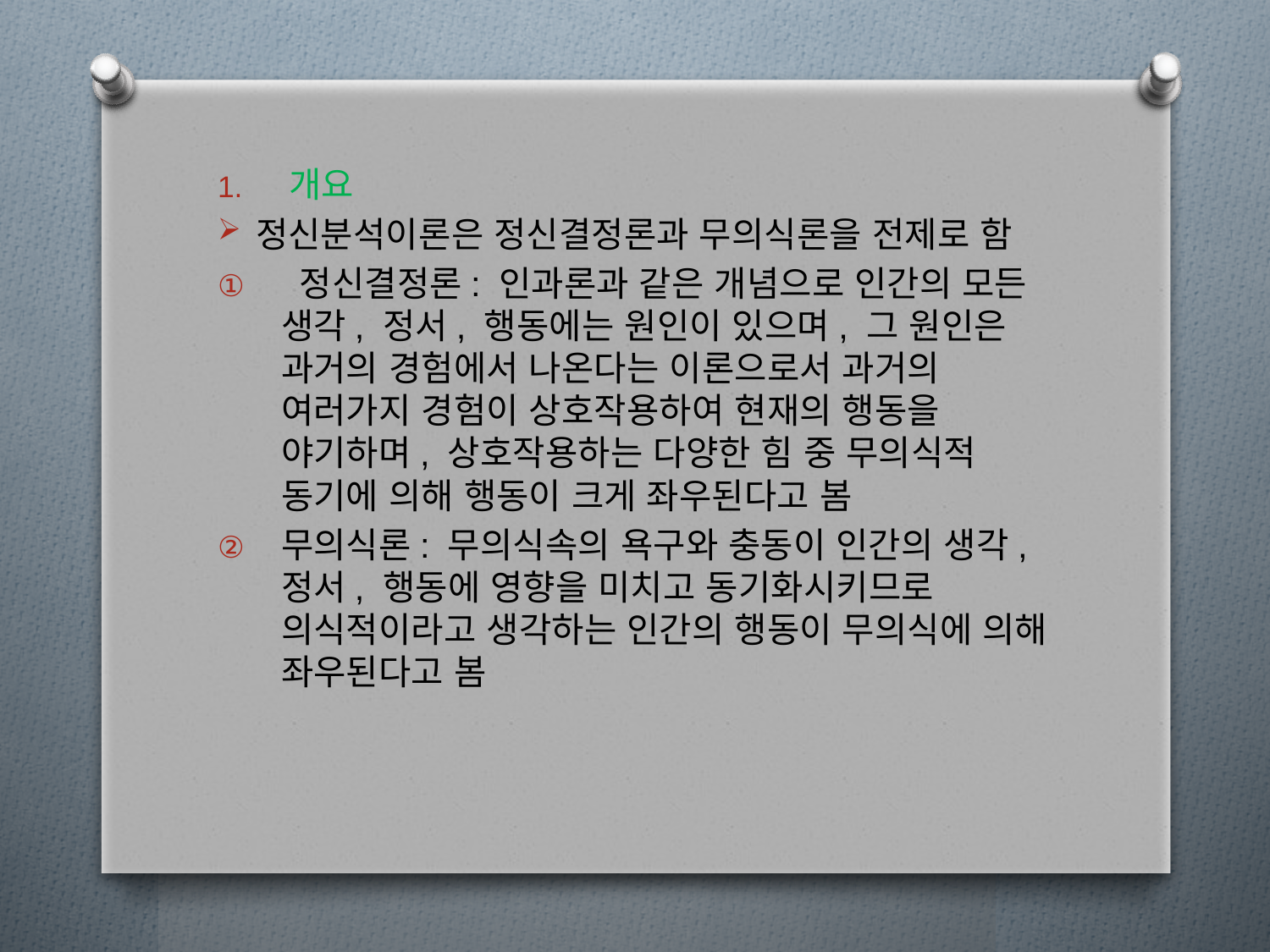

개요
정신분석이론은 정신결정론과 무의식론을 전제로 함
 정신결정론: 인과론과 같은 개념으로 인간의 모든 생각, 정서, 행동에는 원인이 있으며, 그 원인은 과거의 경험에서 나온다는 이론으로서 과거의 여러가지 경험이 상호작용하여 현재의 행동을 야기하며, 상호작용하는 다양한 힘 중 무의식적 동기에 의해 행동이 크게 좌우된다고 봄
무의식론: 무의식속의 욕구와 충동이 인간의 생각, 정서, 행동에 영향을 미치고 동기화시키므로 의식적이라고 생각하는 인간의 행동이 무의식에 의해 좌우된다고 봄